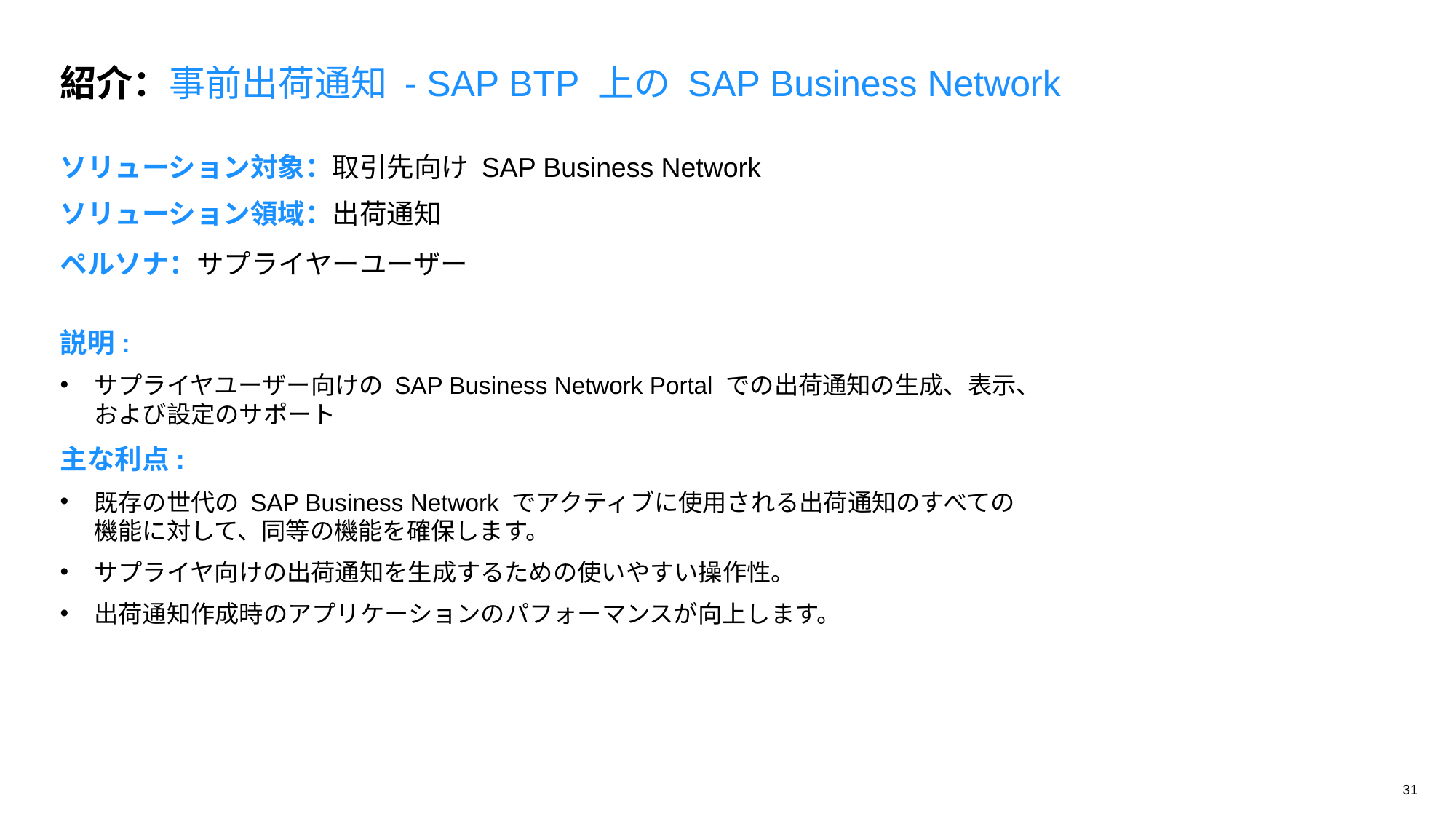

紹介：事前出荷通知 - SAP BTP 上の SAP Business Network
ソリューション対象：取引先向け SAP Business Network
# ソリューション領域：出荷通知
ペルソナ：サプライヤーユーザー
説明:
サプライヤユーザー向けの SAP Business Network Portal での出荷通知の生成、表示、および設定のサポート
主な利点:
既存の世代の SAP Business Network でアクティブに使用される出荷通知のすべての機能に対して、同等の機能を確保します。
サプライヤ向けの出荷通知を生成するための使いやすい操作性。
出荷通知作成時のアプリケーションのパフォーマンスが向上します。